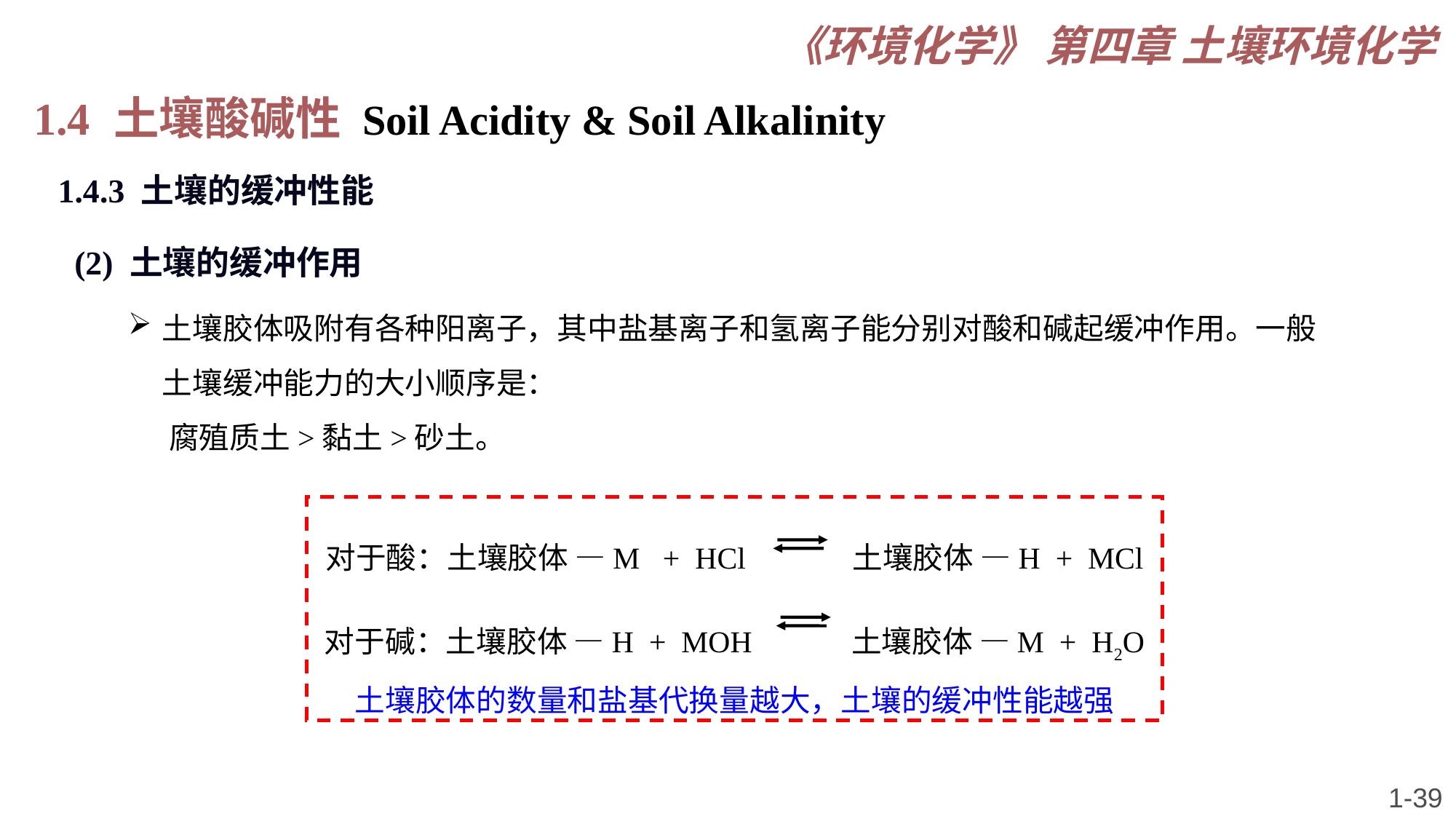

《环境化学》 第四章 土壤环境化学
1.4 土壤酸碱性 Soil Acidity & Soil Alkalinity
1.4.3 土壤的缓冲性能
(2) 土壤的缓冲作用
土壤胶体吸附有各种阳离子，其中盐基离子和氢离子能分别对酸和碱起缓冲作用。一般土壤缓冲能力的大小顺序是：
     腐殖质土>黏土>砂土。

对于酸：土壤胶体 —M   +  HCl             土壤胶体 —H  +  MCl
对于碱：土壤胶体 —H  +  MOH            土壤胶体 —M  +  H2O
土壤胶体的数量和盐基代换量越大，土壤的缓冲性能越强

1-39